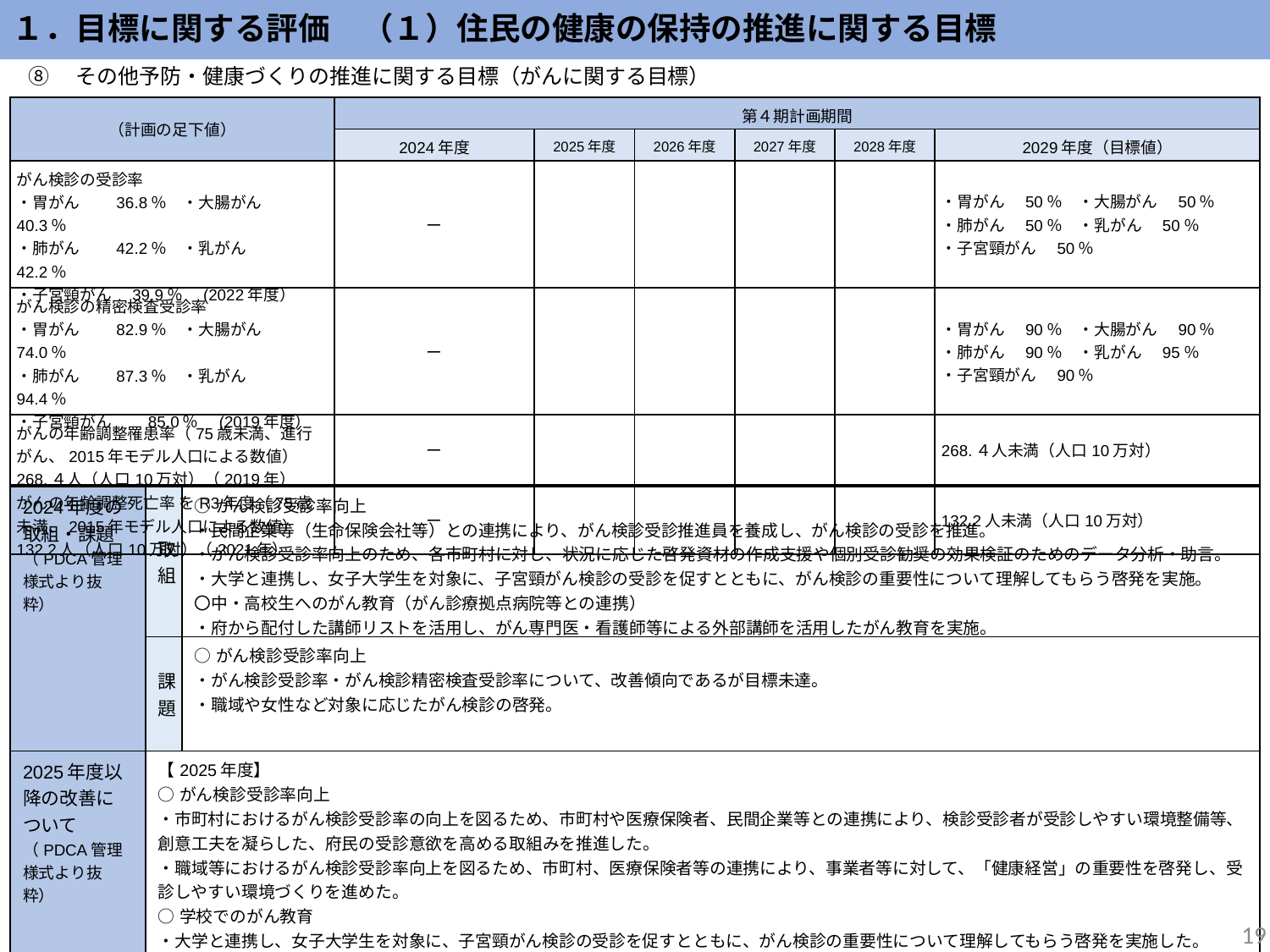

１．目標に関する評価　（１）住民の健康の保持の推進に関する目標
⑧　その他予防・健康づくりの推進に関する目標（がんに関する目標）
| （計画の足下値） | 第４期計画期間 |  |  |  |  |  |
| --- | --- | --- | --- | --- | --- | --- |
| 2023年度 （計画の足下値） | 2024年度 | 2025年度 | 2026年度 | 2027年度 | 2028年度 | 2029年度（目標値） |
| がん検診の受診率 ・胃がん　　36.8％　・大腸がん　40.3％　 ・肺がん　　42.2％　・乳がん　　42.2％　 ・子宮頸がん　39.9％　(2022年度） | ー |  |  |  |  | ・胃がん　50％　・大腸がん　50％　 ・肺がん　50％　・乳がん　50％　 ・子宮頸がん　50％ |
| がん検診の精密検査受診率 ・胃がん　　82.9％　・大腸がん　　74.0％　 ・肺がん　　87.3％　・乳がん　　94.4％　 ・子宮頸がん　　85.0％　(2019年度） | ー |  |  |  |  | ・胃がん　90％　・大腸がん　90％　 ・肺がん　90％　・乳がん　95％　 ・子宮頸がん　90％ |
| がんの年齢調整罹患率（75歳未満、進行がん、2015年モデル人口による数値） 268.４人（人口10万対）（2019年） | ー |  |  |  |  | 268.４人未満（人口10万対） |
| がんの年齢調整死亡率 をR3年度（75歳未満、2015年モデル人口による数値）　 132.2人（人口10万対）（2021年） | ー |  |  |  |  | 132.2人未満（人口10万対） |
| 2024年度の取組・課題 （PDCA管理様式より抜粋） | 取組 | ○がん検診受診率向上 ・民間企業等（生命保険会社等）との連携により、がん検診受診推進員を養成し、がん検診の受診を推進。 ・がん検診受診率向上のため、各市町村に対し、状況に応じた啓発資材の作成支援や個別受診勧奨の効果検証のためのデータ分析・助言。 ・大学と連携し、女子大学生を対象に、子宮頸がん検診の受診を促すとともに、がん検診の重要性について理解してもらう啓発を実施。 〇中・高校生へのがん教育（がん診療拠点病院等との連携） ・府から配付した講師リストを活用し、がん専門医・看護師等による外部講師を活用したがん教育を実施。 |
| --- | --- | --- |
|  | 課題 | ○がん検診受診率向上 ・がん検診受診率・がん検診精密検査受診率について、改善傾向であるが目標未達。 ・職域や女性など対象に応じたがん検診の啓発。 |
| 2025年度以降の改善について （PDCA管理様式より抜粋） | 【2025年度】 ○がん検診受診率向上 ・市町村におけるがん検診受診率の向上を図るため、市町村や医療保険者、民間企業等との連携により、検診受診者が受診しやすい環境整備等、創意工夫を凝らした、府民の受診意欲を高める取組みを推進した。 ・職域等におけるがん検診受診率向上を図るため、市町村、医療保険者等の連携により、事業者等に対して、「健康経営」の重要性を啓発し、受診しやすい環境づくりを進めた。 ○学校でのがん教育 ・大学と連携し、女子大学生を対象に、子宮頸がん検診の受診を促すとともに、がん検診の重要性について理解してもらう啓発を実施した。 【2026年度以降】 ・2025年度に引き続き上記取り組みを実施 |  |
19